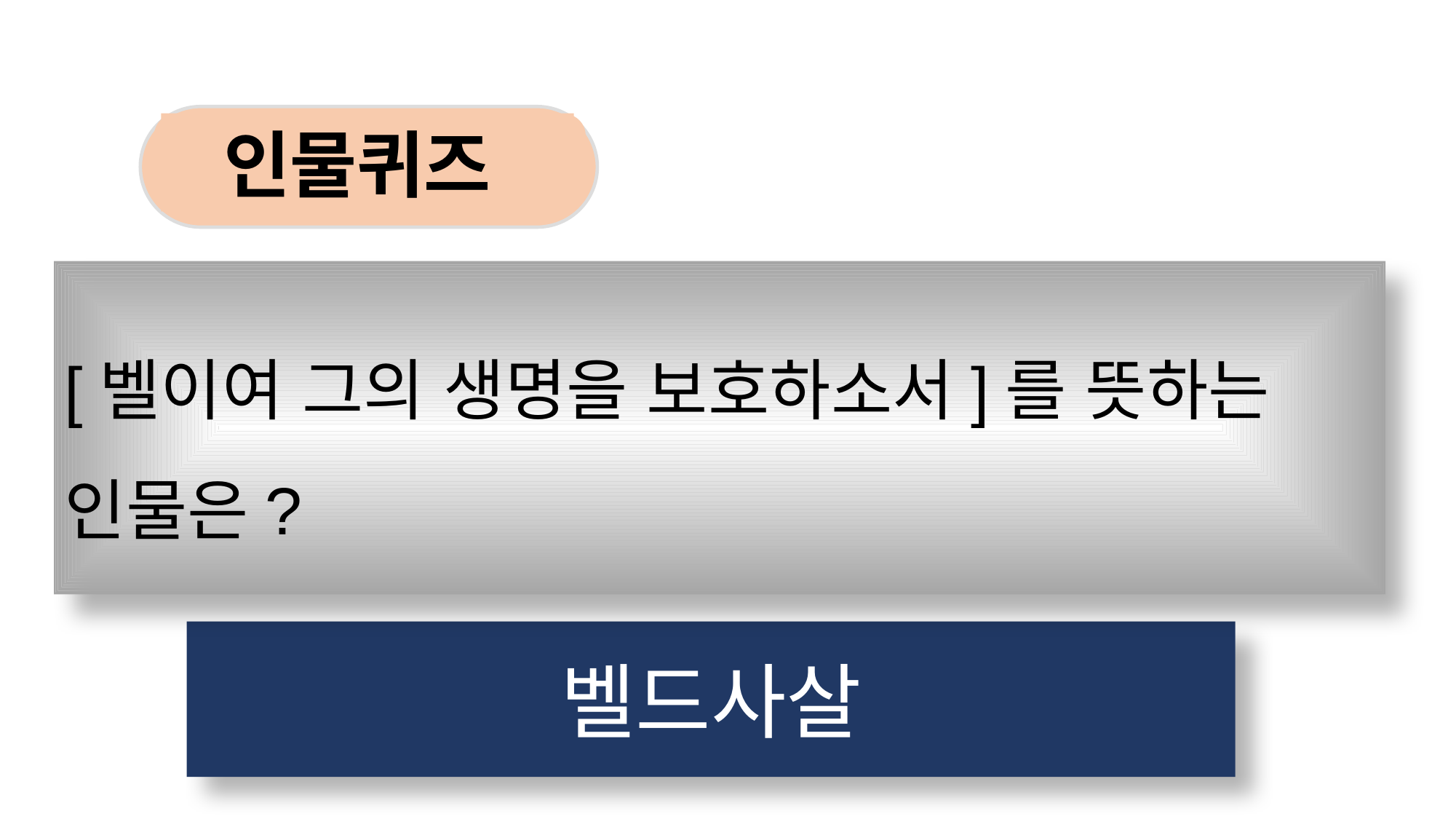

인물퀴즈
[벨이여 그의 생명을 보호하소서]를 뜻하는 인물은?
벨드사살